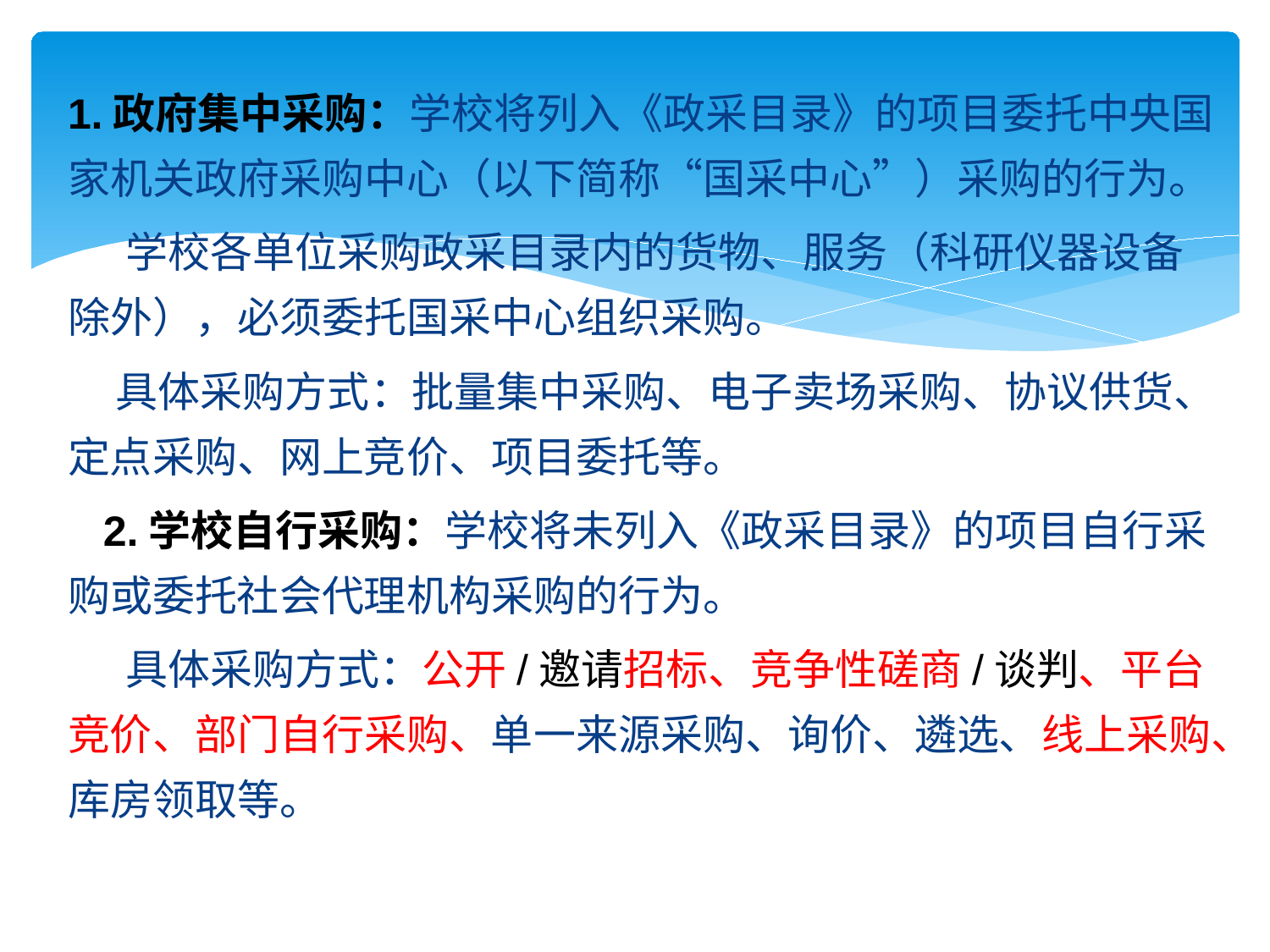

1.政府集中采购：学校将列入《政采目录》的项目委托中央国家机关政府采购中心（以下简称“国采中心”）采购的行为。
     学校各单位采购政采目录内的货物、服务（科研仪器设备除外），必须委托国采中心组织采购。
    具体采购方式：批量集中采购、电子卖场采购、协议供货、定点采购、网上竞价、项目委托等。
   2.学校自行采购：学校将未列入《政采目录》的项目自行采购或委托社会代理机构采购的行为。
     具体采购方式：公开/邀请招标、竞争性磋商/谈判、平台竞价、部门自行采购、单一来源采购、询价、遴选、线上采购、库房领取等。